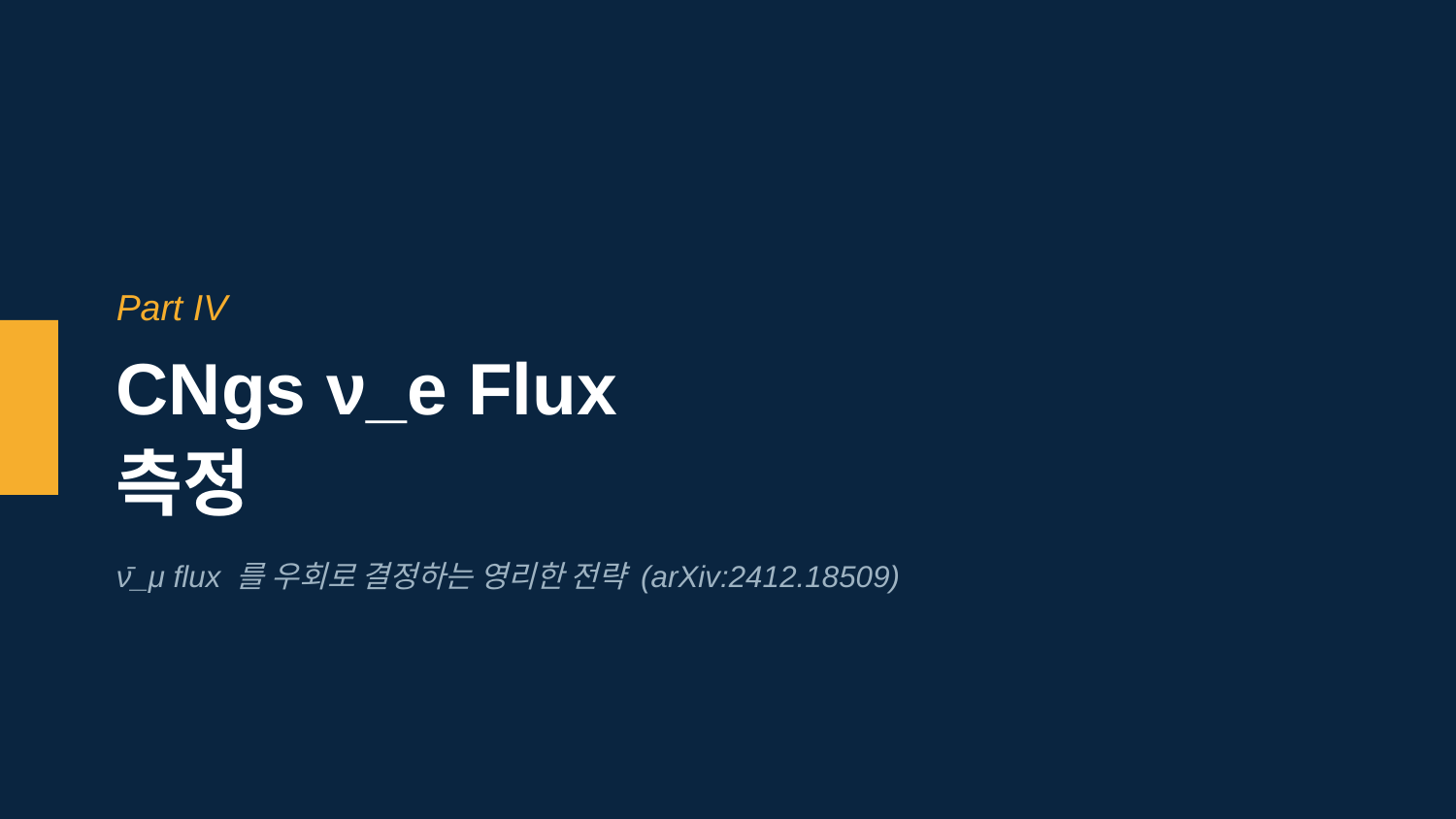

Part IV

CNgs ν_e Flux
측정
ν̄_μ flux 를 우회로 결정하는 영리한 전략 (arXiv:2412.18509)